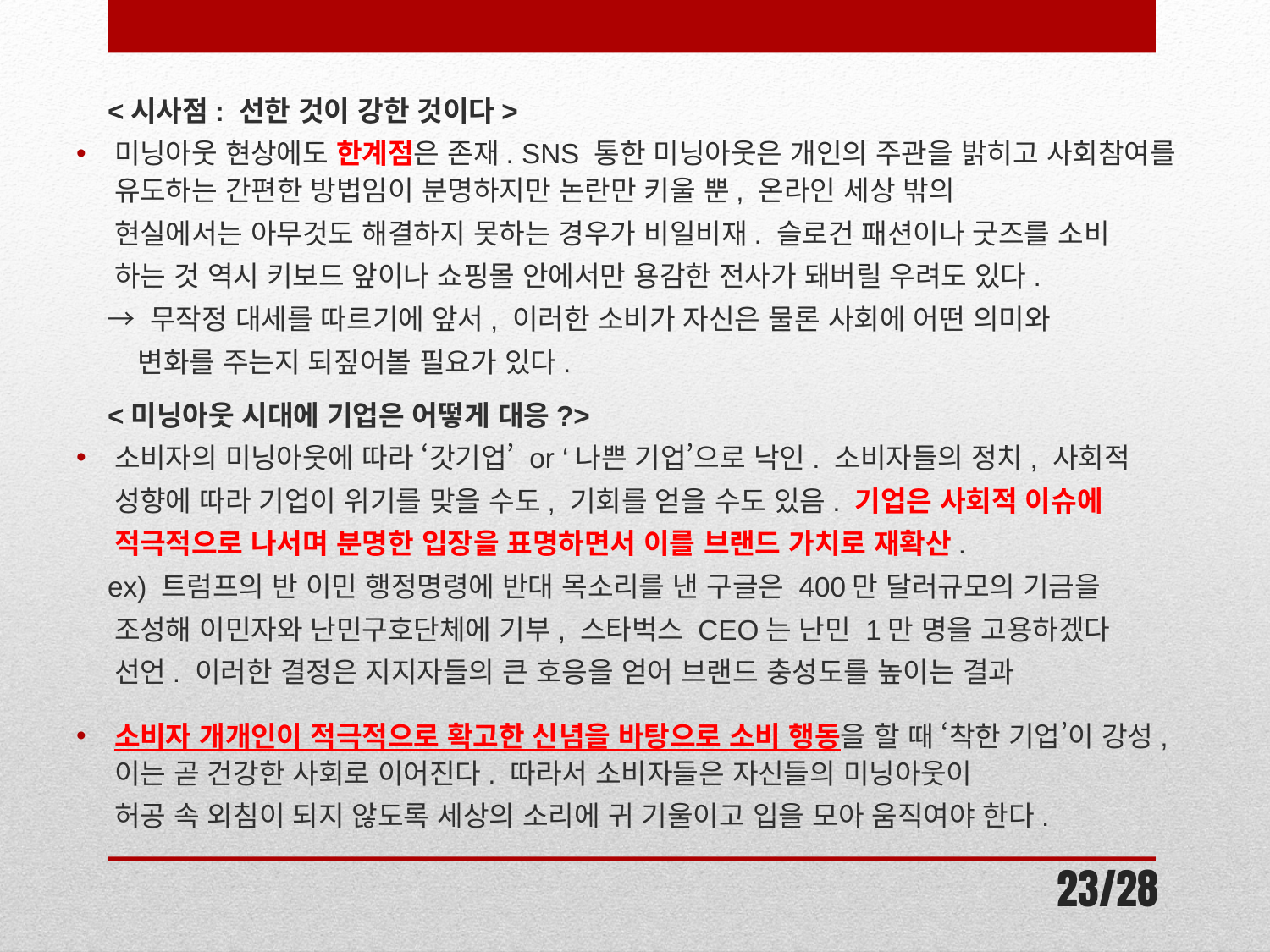

<시사점: 선한 것이 강한 것이다>
미닝아웃 현상에도 한계점은 존재. SNS 통한 미닝아웃은 개인의 주관을 밝히고 사회참여를 유도하는 간편한 방법임이 분명하지만 논란만 키울 뿐, 온라인 세상 밖의
    현실에서는 아무것도 해결하지 못하는 경우가 비일비재. 슬로건 패션이나 굿즈를 소비
    하는 것 역시 키보드 앞이나 쇼핑몰 안에서만 용감한 전사가 돼버릴 우려도 있다.
    → 무작정 대세를 따르기에 앞서, 이러한 소비가 자신은 물론 사회에 어떤 의미와
       변화를 주는지 되짚어볼 필요가 있다.

    <미닝아웃 시대에 기업은 어떻게 대응?>
소비자의 미닝아웃에 따라 ‘갓기업’ or ‘나쁜 기업’으로 낙인. 소비자들의 정치, 사회적
    성향에 따라 기업이 위기를 맞을 수도, 기회를 얻을 수도 있음. 기업은 사회적 이슈에
    적극적으로 나서며 분명한 입장을 표명하면서 이를 브랜드 가치로 재확산.
    ex) 트럼프의 반 이민 행정명령에 반대 목소리를 낸 구글은 400만 달러규모의 기금을
    조성해 이민자와 난민구호단체에 기부, 스타벅스 CEO는 난민 1만 명을 고용하겠다
    선언. 이러한 결정은 지지자들의 큰 호응을 얻어 브랜드 충성도를 높이는 결과

소비자 개개인이 적극적으로 확고한 신념을 바탕으로 소비 행동을 할 때 ‘착한 기업’이 강성, 이는 곧 건강한 사회로 이어진다. 따라서 소비자들은 자신들의 미닝아웃이
    허공 속 외침이 되지 않도록 세상의 소리에 귀 기울이고 입을 모아 움직여야 한다.
23/28